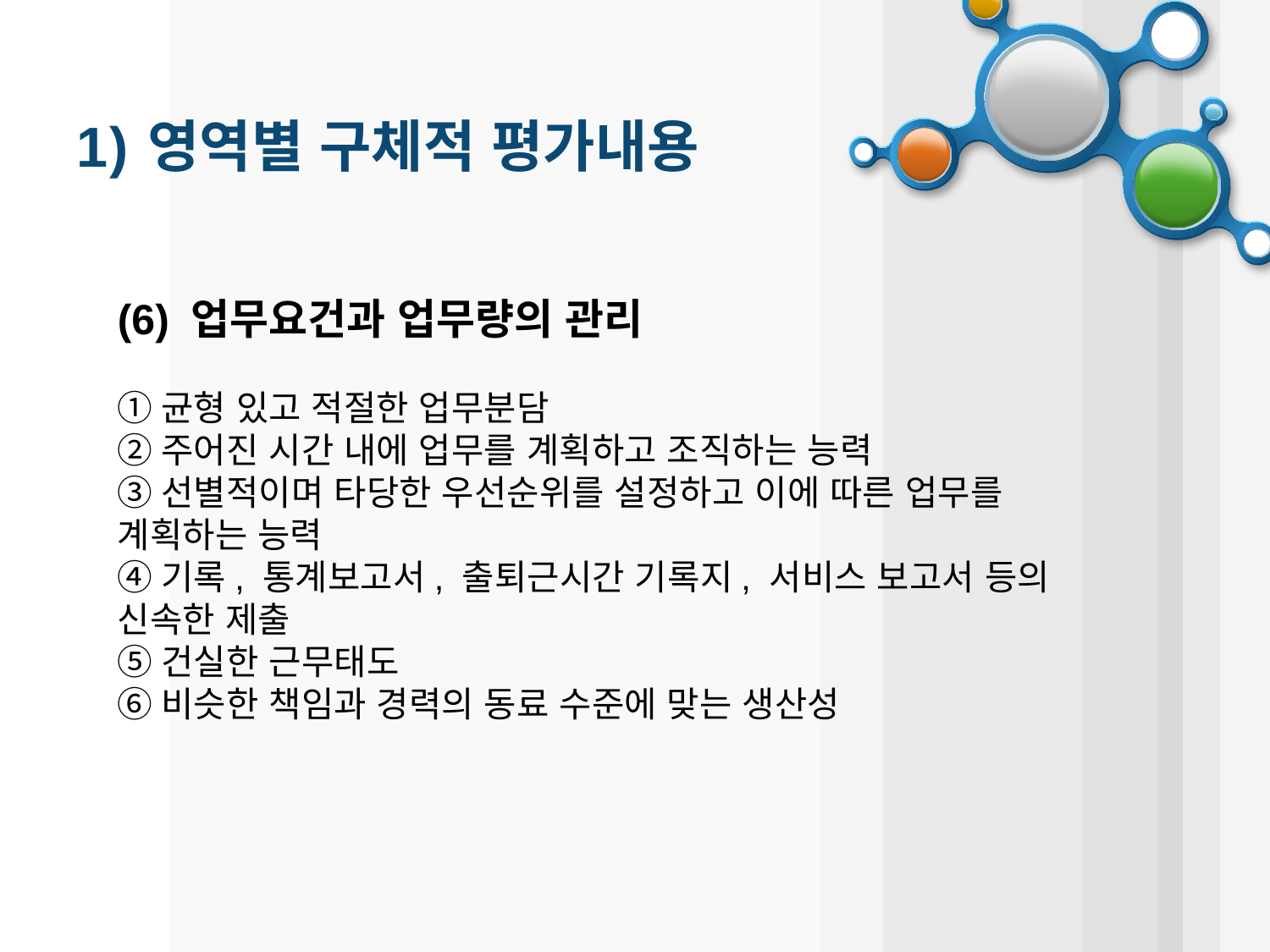

# 영역별 구체적 평가내용
(6) 업무요건과 업무량의 관리

①균형 있고 적절한 업무분담
②주어진 시간 내에 업무를 계획하고 조직하는 능력
③선별적이며 타당한 우선순위를 설정하고 이에 따른 업무를 계획하는 능력
④기록, 통계보고서, 출퇴근시간 기록지, 서비스 보고서 등의 신속한 제출
⑤건실한 근무태도
⑥비슷한 책임과 경력의 동료 수준에 맞는 생산성